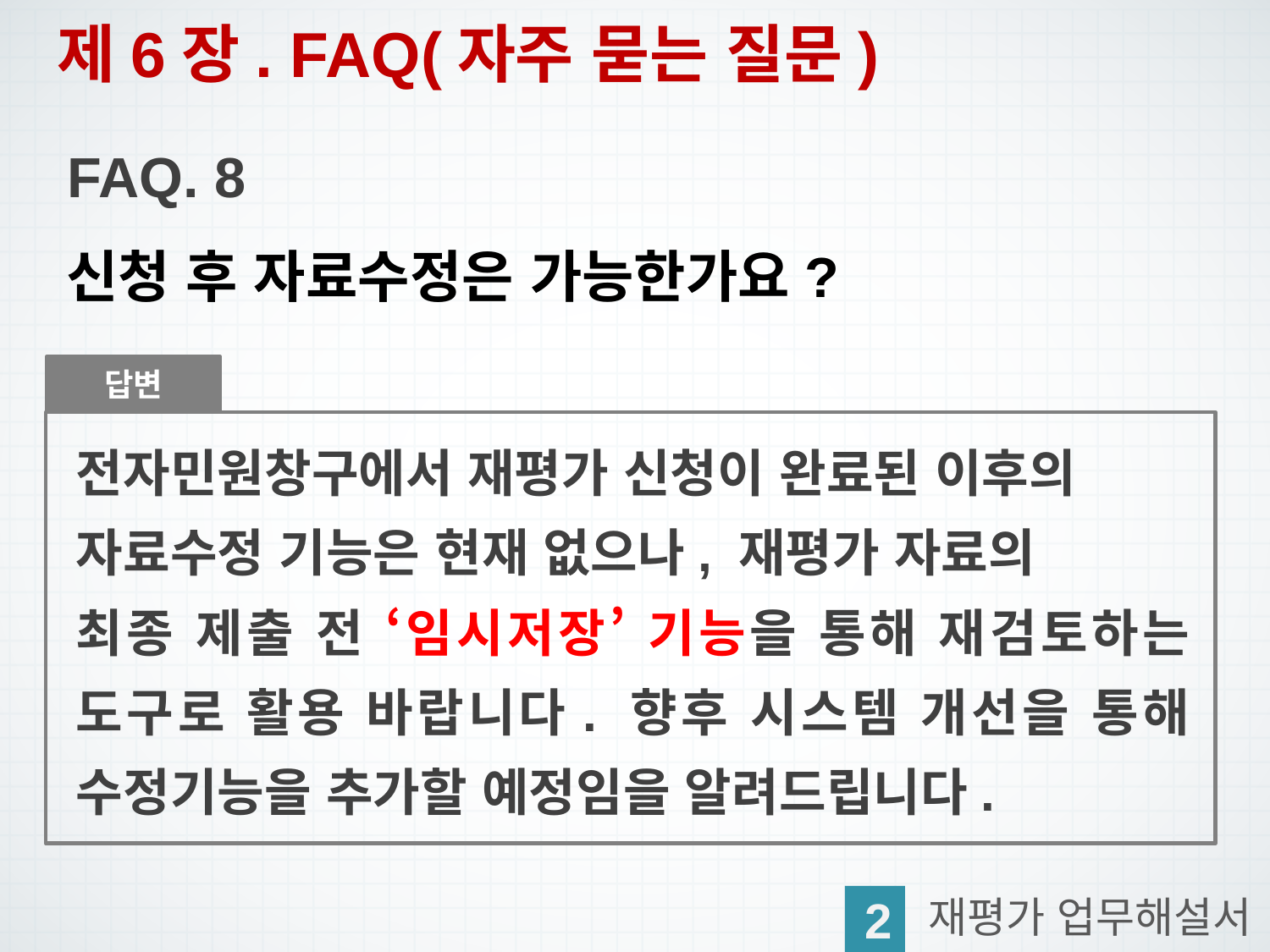

제6장. FAQ(자주 묻는 질문)

FAQ. 8
신청 후 자료수정은 가능한가요?
답변

전자민원창구에서 재평가 신청이 완료된 이후의 자료수정 기능은 현재 없으나, 재평가 자료의
최종 제출 전 ‘임시저장’ 기능을 통해 재검토하는 도구로 활용 바랍니다. 향후 시스템 개선을 통해 수정기능을 추가할 예정임을 알려드립니다.
2
재평가 업무해설서